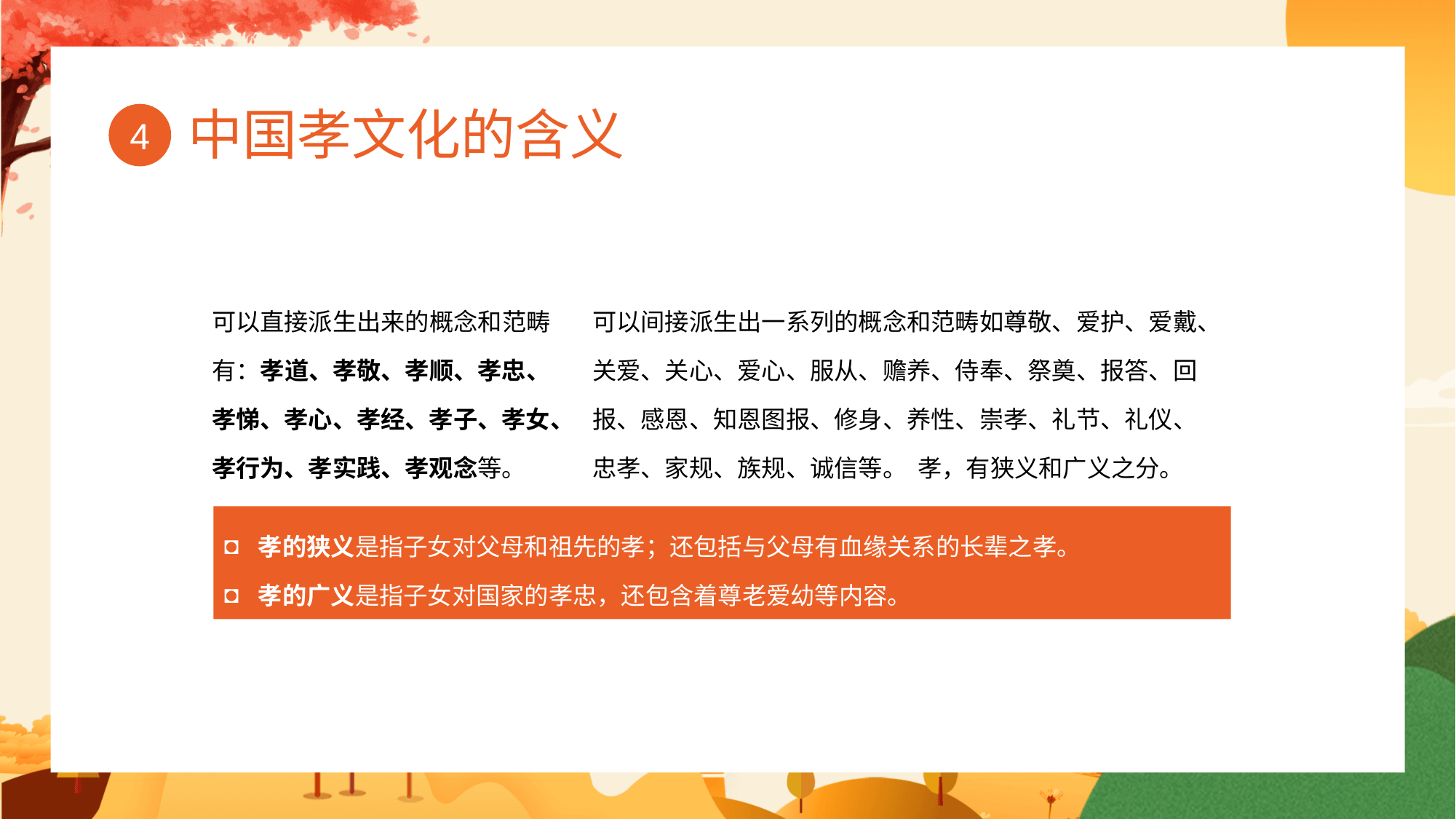

可以直接派生出来的概念和范畴有：孝道、孝敬、孝顺、孝忠、孝悌、孝心、孝经、孝子、孝女、孝行为、孝实践、孝观念等。
可以间接派生出一系列的概念和范畴如尊敬、爱护、爱戴、关爱、关心、爱心、服从、赡养、侍奉、祭奠、报答、回报、感恩、知恩图报、修身、养性、崇孝、礼节、礼仪、忠孝、家规、族规、诚信等。  孝，有狭义和广义之分。

孝的狭义是指子女对父母和祖先的孝；还包括与父母有血缘关系的长辈之孝。
孝的广义是指子女对国家的孝忠，还包含着尊老爱幼等内容。